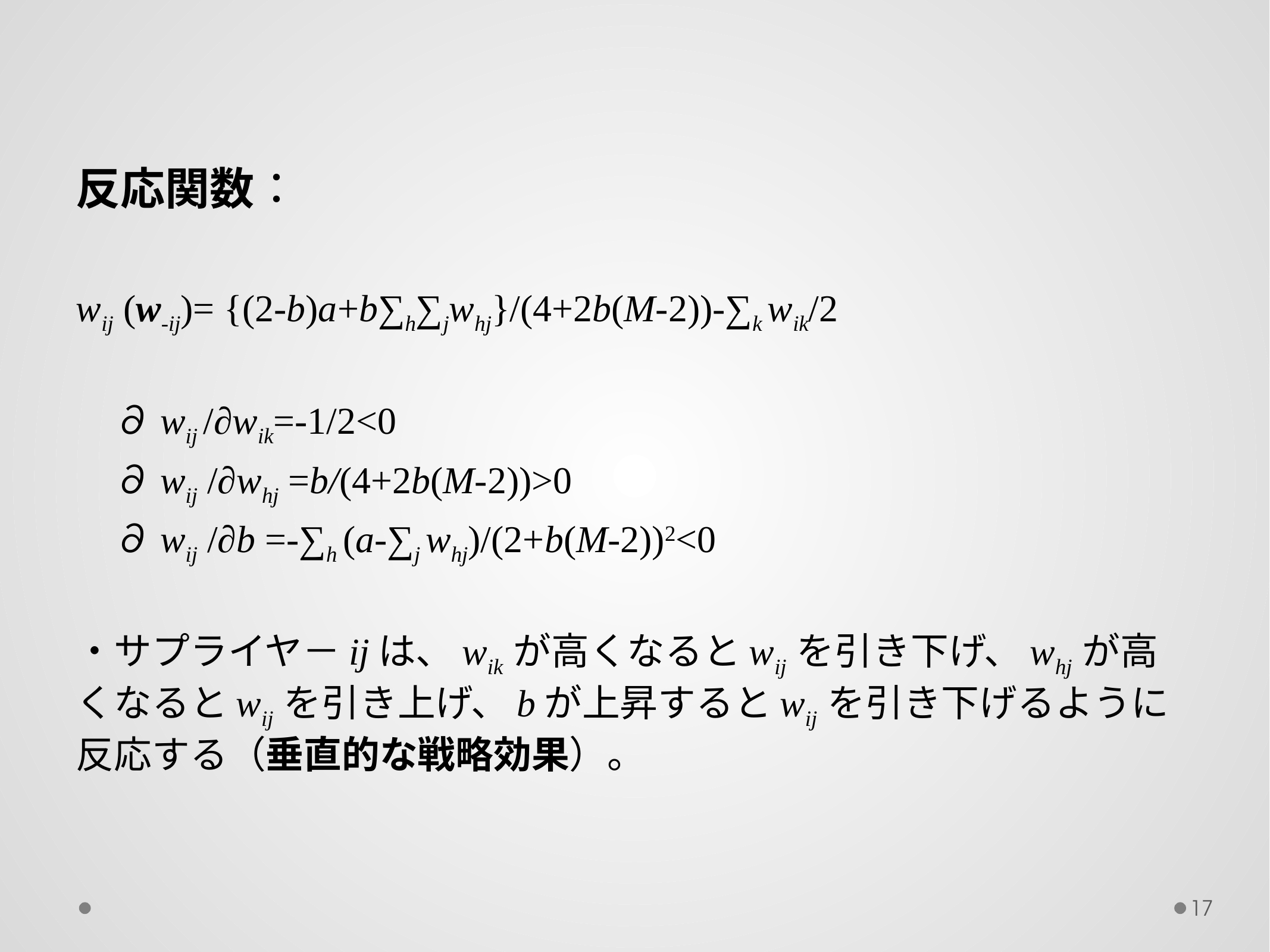

反応関数：

wij (w-ij)= {(2-b)a+b∑h∑jwhj}/(4+2b(M-2))-∑k wik/2

　∂wij /∂wik=-1/2<0
　∂wij /∂whj =b/(4+2b(M-2))>0
　∂wij /∂b =-∑h (a-∑j whj)/(2+b(M-2))2<0

・サプライヤ－ijは、wik が高くなるとwij を引き下げ、whj が高くなるとwij を引き上げ、bが上昇するとwij を引き下げるように反応する（垂直的な戦略効果）。

17